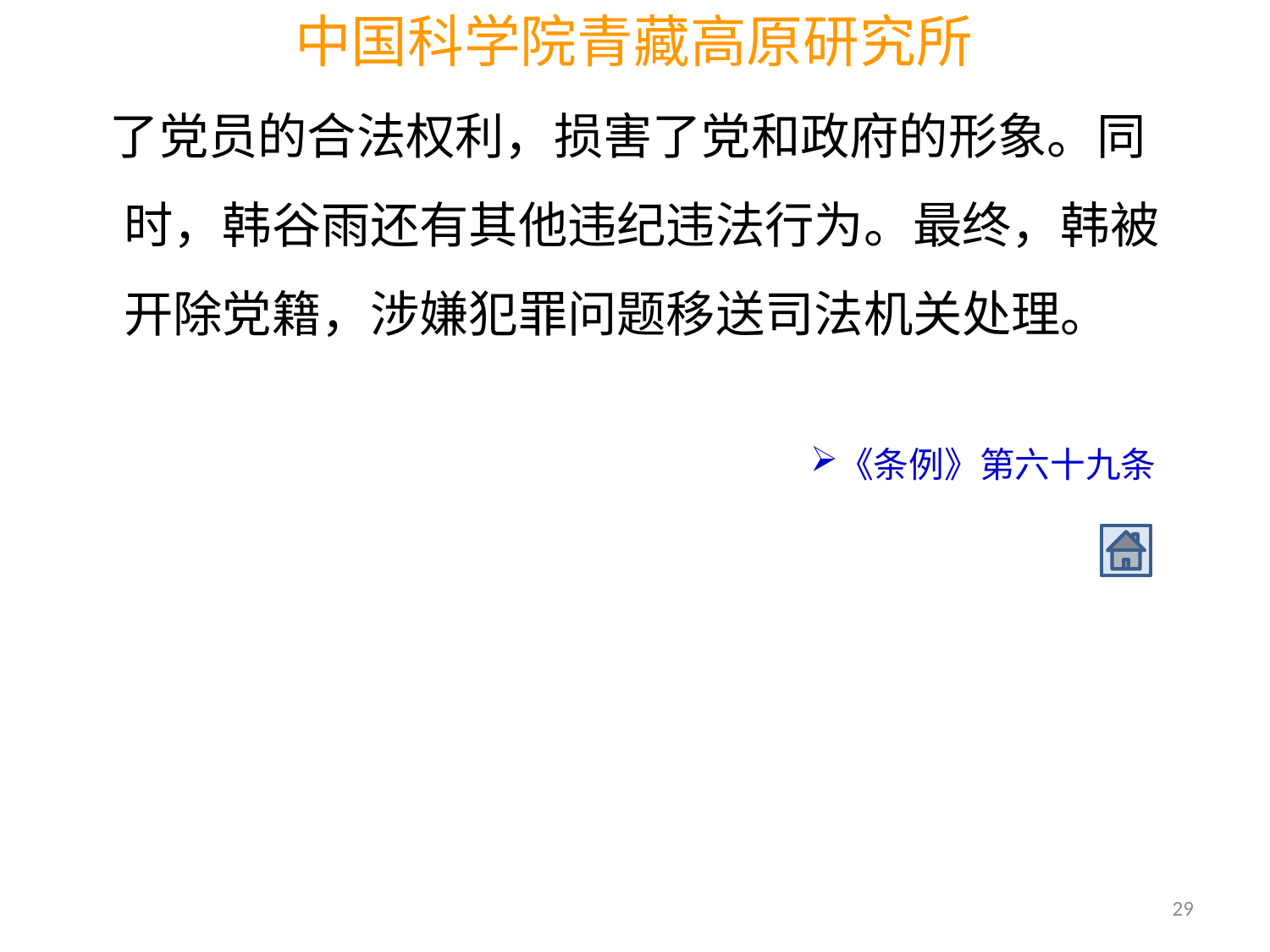

了党员的合法权利，损害了党和政府的形象。同时，韩谷雨还有其他违纪违法行为。最终，韩被开除党籍，涉嫌犯罪问题移送司法机关处理。
《条例》第六十九条

29